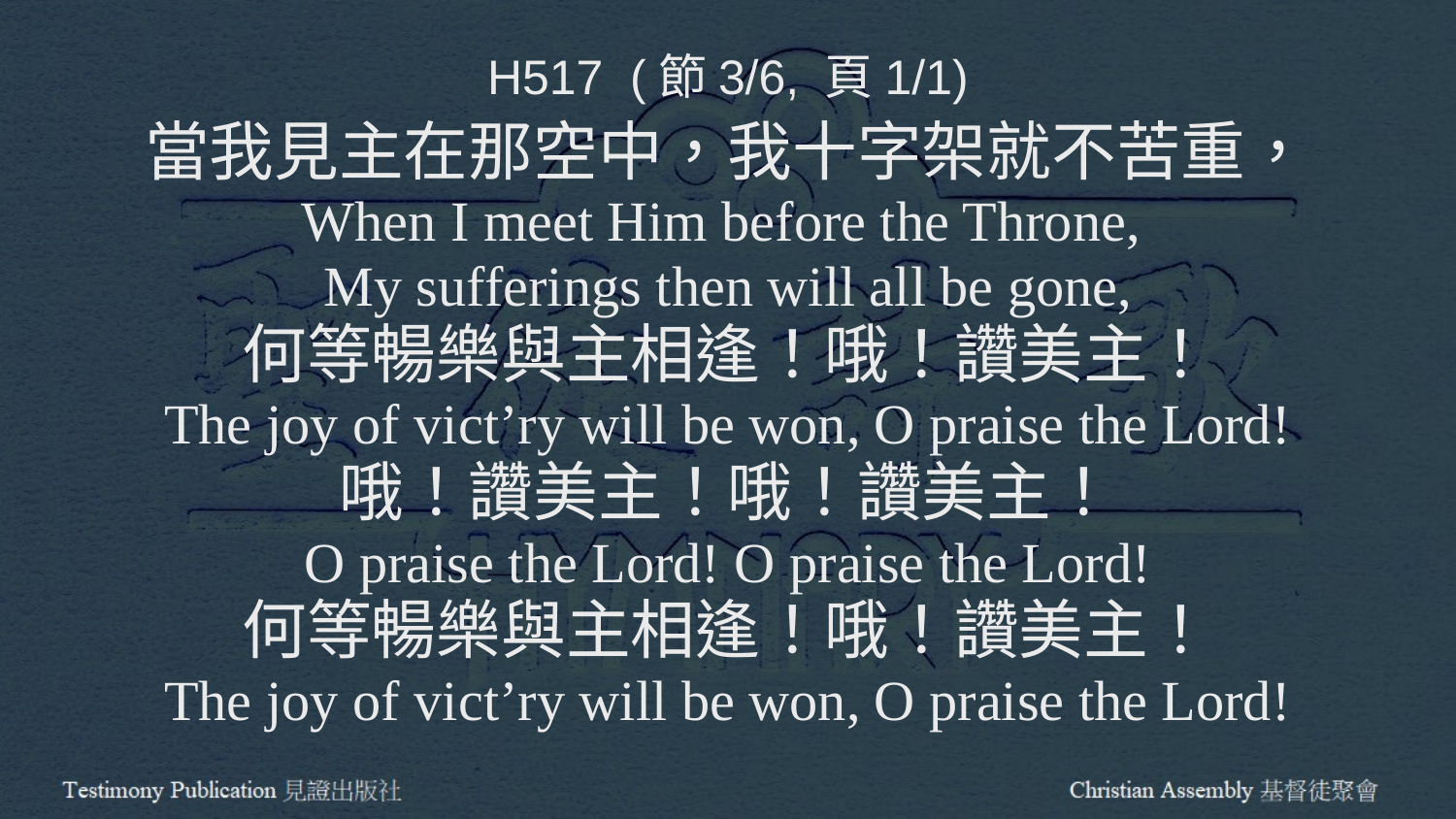

H517  (節3/6, 頁1/1)
當我見主在那空中，我十字架就不苦重，
When I meet Him before the Throne,
My sufferings then will all be gone,
何等暢樂與主相逢！哦！讚美主！
The joy of vict’ry will be won, O praise the Lord!
哦！讚美主！哦！讚美主！
O praise the Lord! O praise the Lord!
何等暢樂與主相逢！哦！讚美主！
The joy of vict’ry will be won, O praise the Lord!